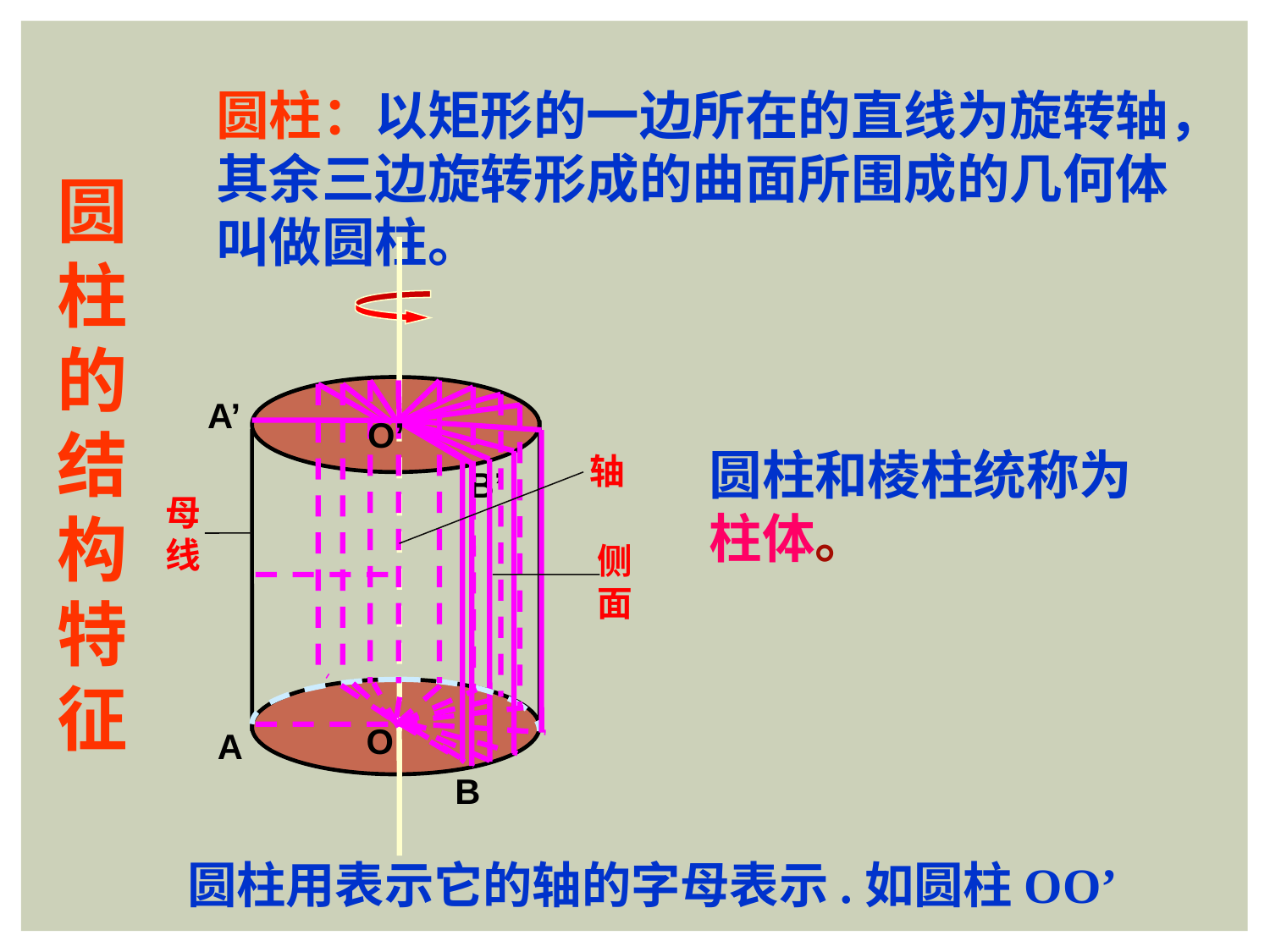

圆柱：以矩形的一边所在的直线为旋转轴，其余三边旋转形成的曲面所围成的几何体叫做圆柱。
圆柱的结构特征

A’

O’

圆柱和棱柱统称为柱体。
轴

B’
母线

侧面

O
A

B
圆柱用表示它的轴的字母表示.如圆柱OO’